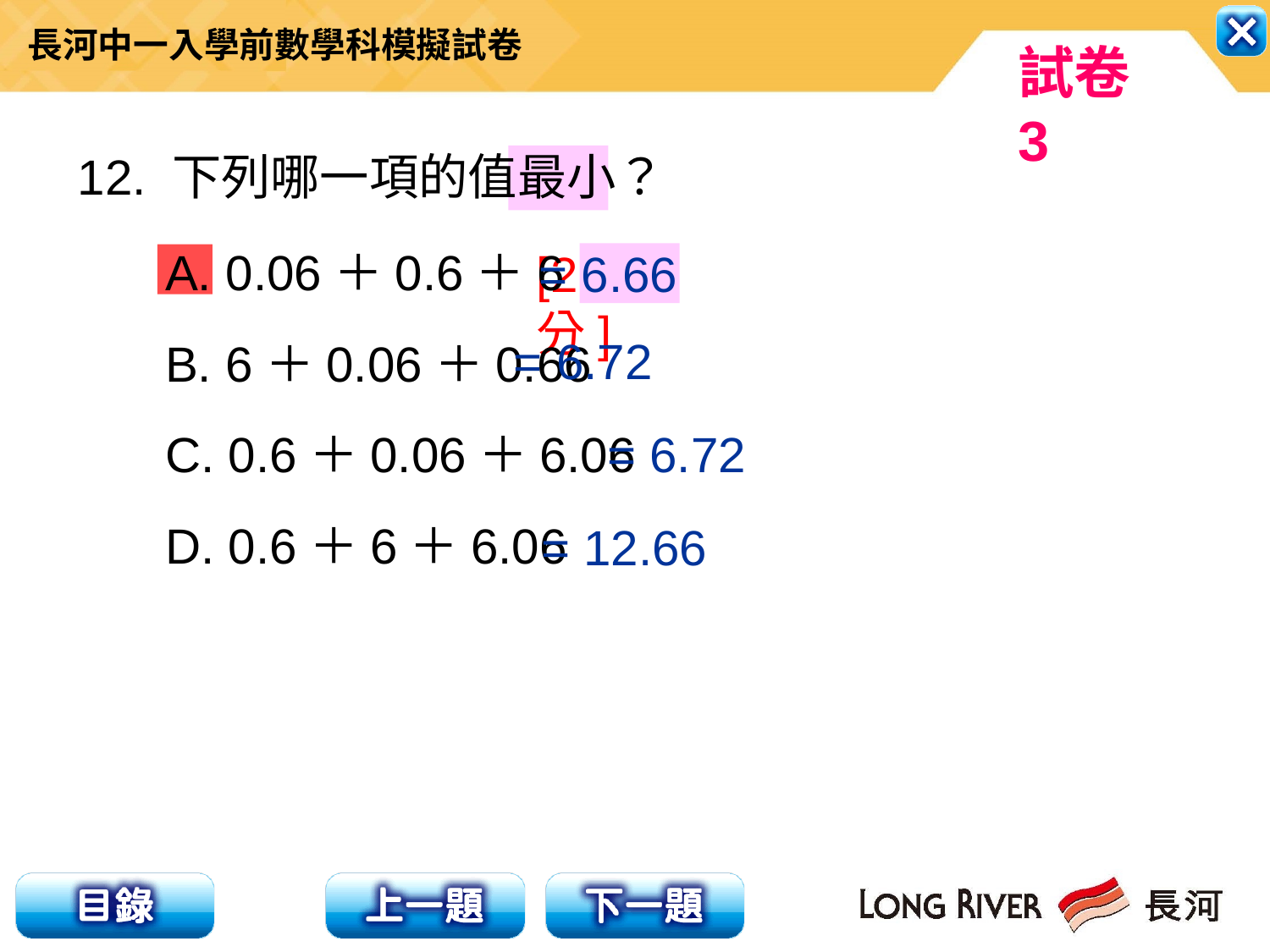

12. 下列哪一項的值最小？
A. 0.06＋0.6＋6
B. 6＋0.06＋0.66
C. 0.6＋0.06＋6.06
D. 0.6＋6＋6.06
= 6.66
[2分]

= 6.72
= 6.72
= 12.66